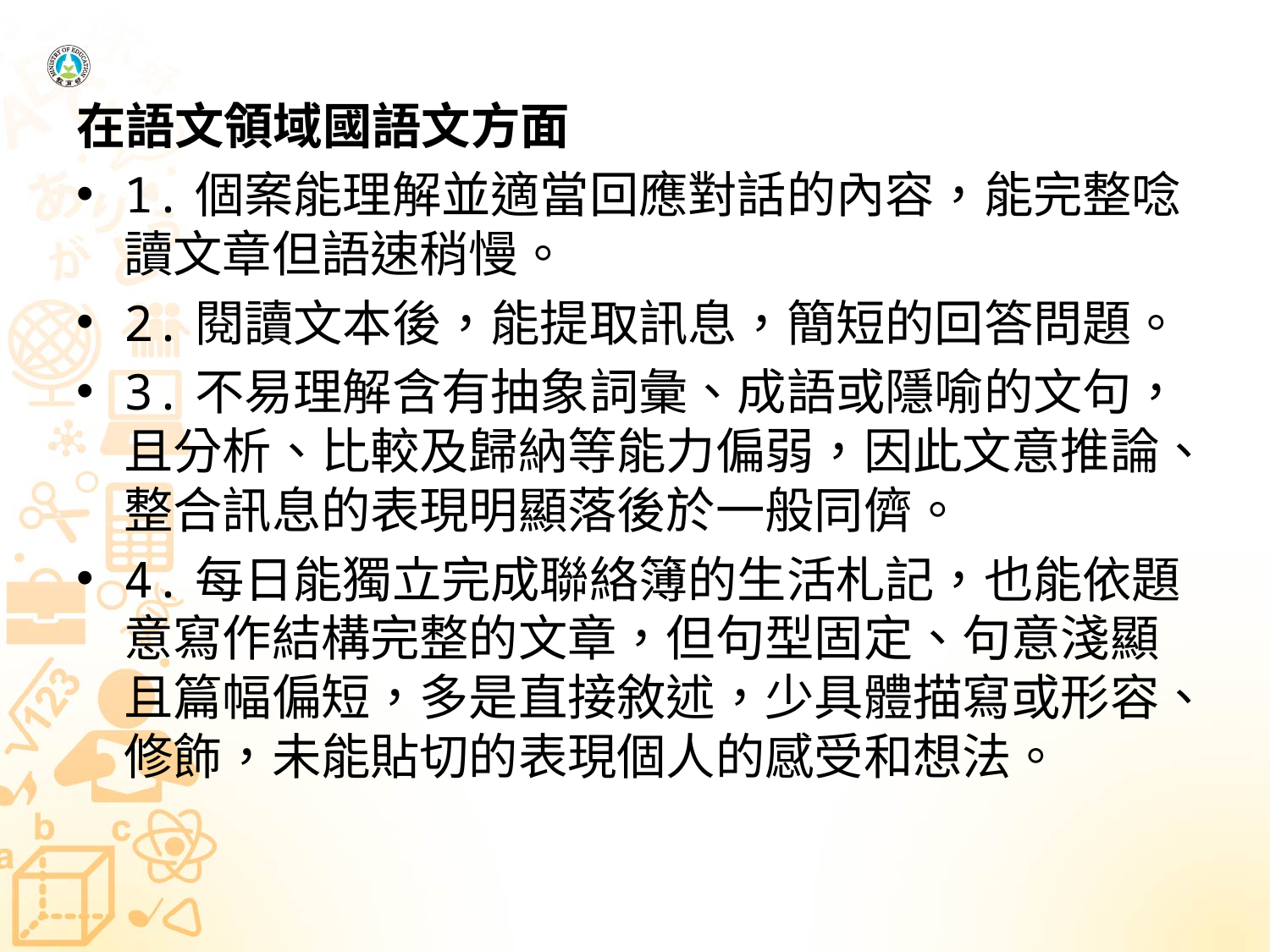

在語文領域國語文方面
1.個案能理解並適當回應對話的內容，能完整唸讀文章但語速稍慢。
2.閱讀文本後，能提取訊息，簡短的回答問題。
3.不易理解含有抽象詞彙、成語或隱喻的文句，且分析、比較及歸納等能力偏弱，因此文意推論、整合訊息的表現明顯落後於一般同儕。
4.每日能獨立完成聯絡簿的生活札記，也能依題意寫作結構完整的文章，但句型固定、句意淺顯且篇幅偏短，多是直接敘述，少具體描寫或形容、修飾，未能貼切的表現個人的感受和想法。